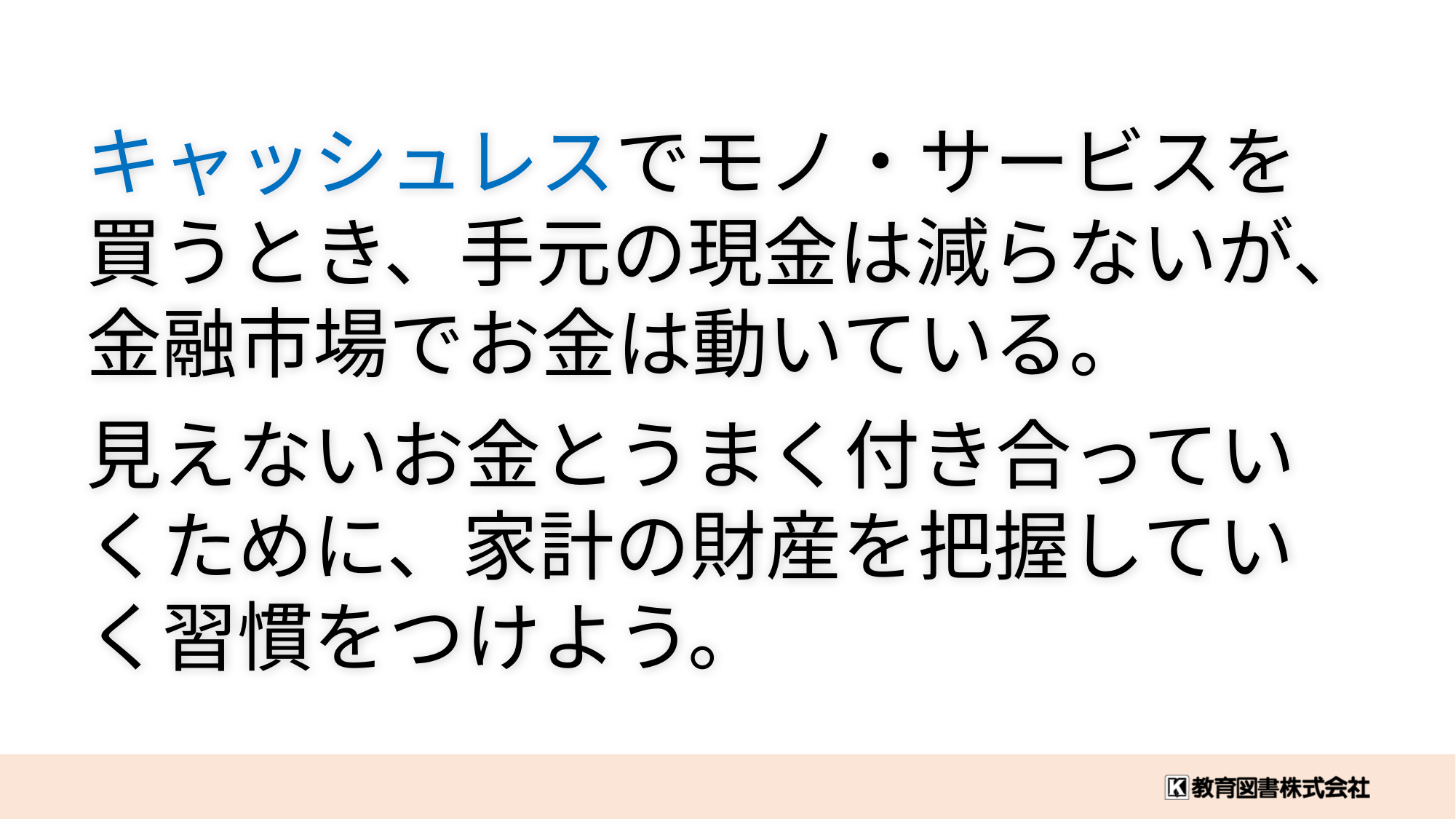

キャッシュレスでモノ・サービスを買うとき、手元の現金は減らないが、金融市場でお金は動いている。
見えないお金とうまく付き合っていくために、家計の財産を把握していく習慣をつけよう。